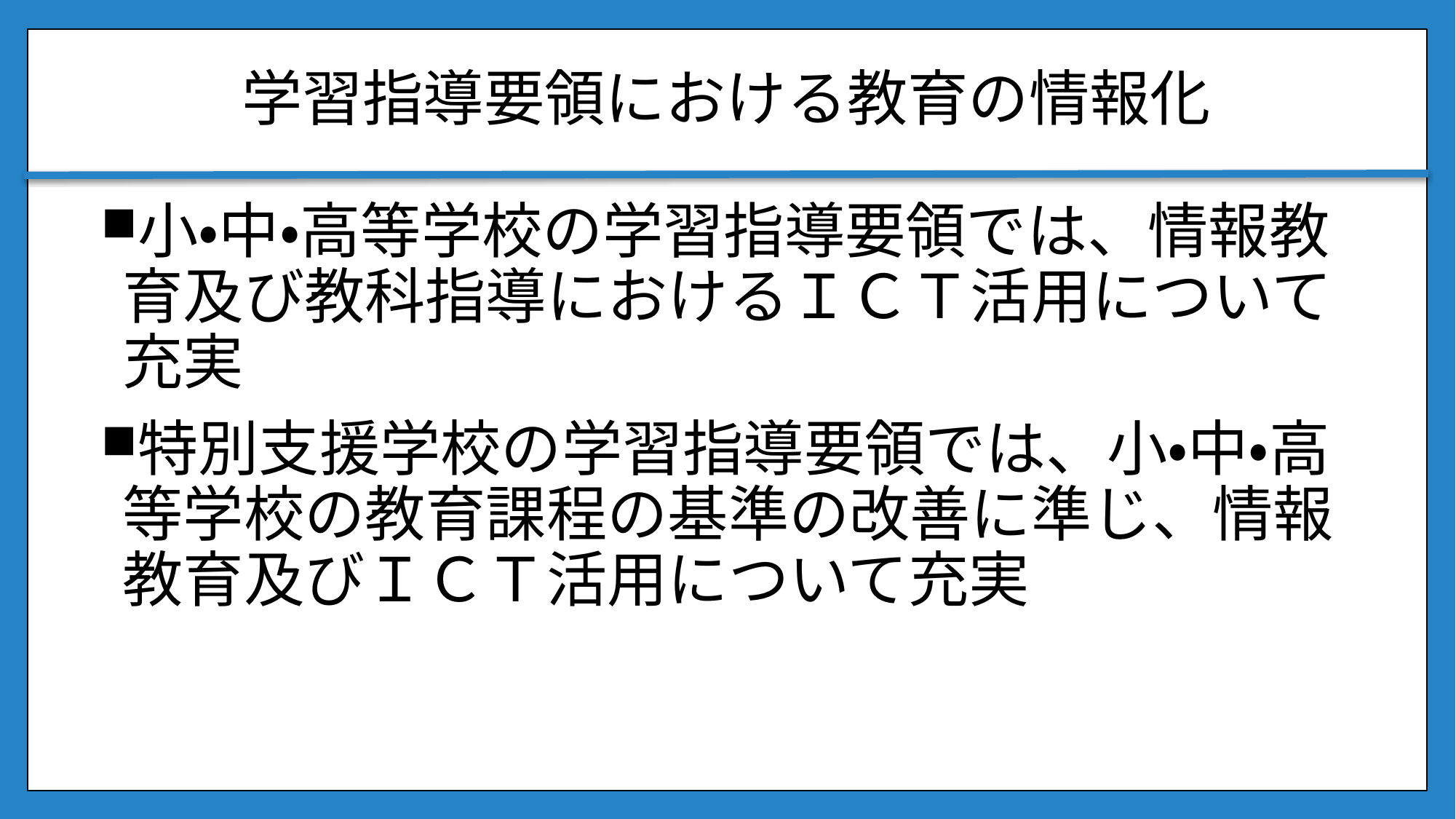

# 学習指導要領における教育の情報化
小・中・高等学校の学習指導要領では、情報教育及び教科指導におけるＩＣＴ活用について充実
特別支援学校の学習指導要領では、小・中・高等学校の教育課程の基準の改善に準じ、情報教育及びＩＣＴ活用について充実